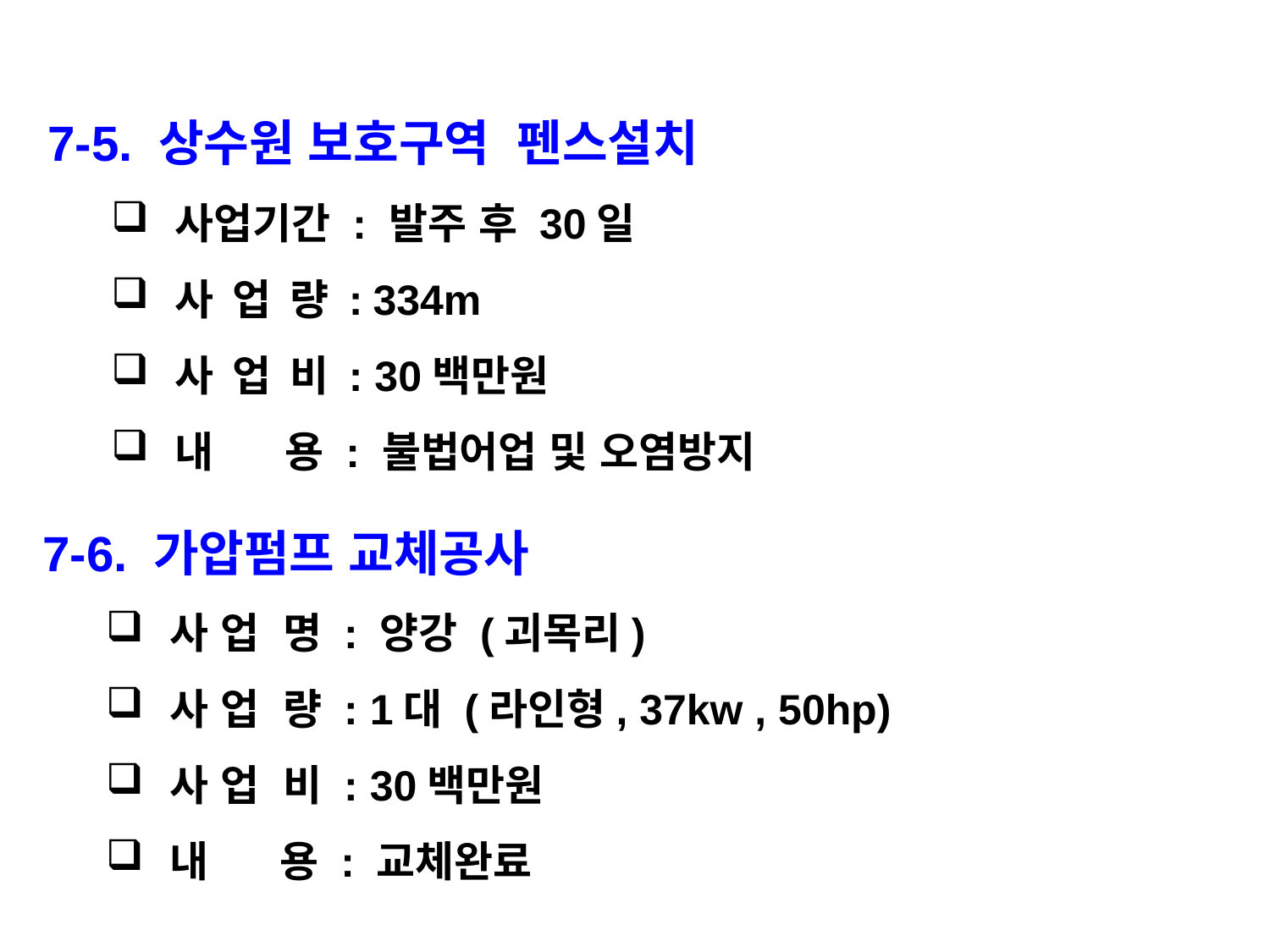

7-5. 상수원 보호구역  펜스설치
사업기간 : 발주 후 30일
사  업  량 : 334m
사  업  비 : 30백만원
내      용 : 불법어업 및 오염방지
7-6. 가압펌프 교체공사
사 업  명 : 양강 (괴목리)
사 업  량 : 1대 (라인형, 37kw , 50hp)
사 업  비 : 30백만원
내      용 : 교체완료